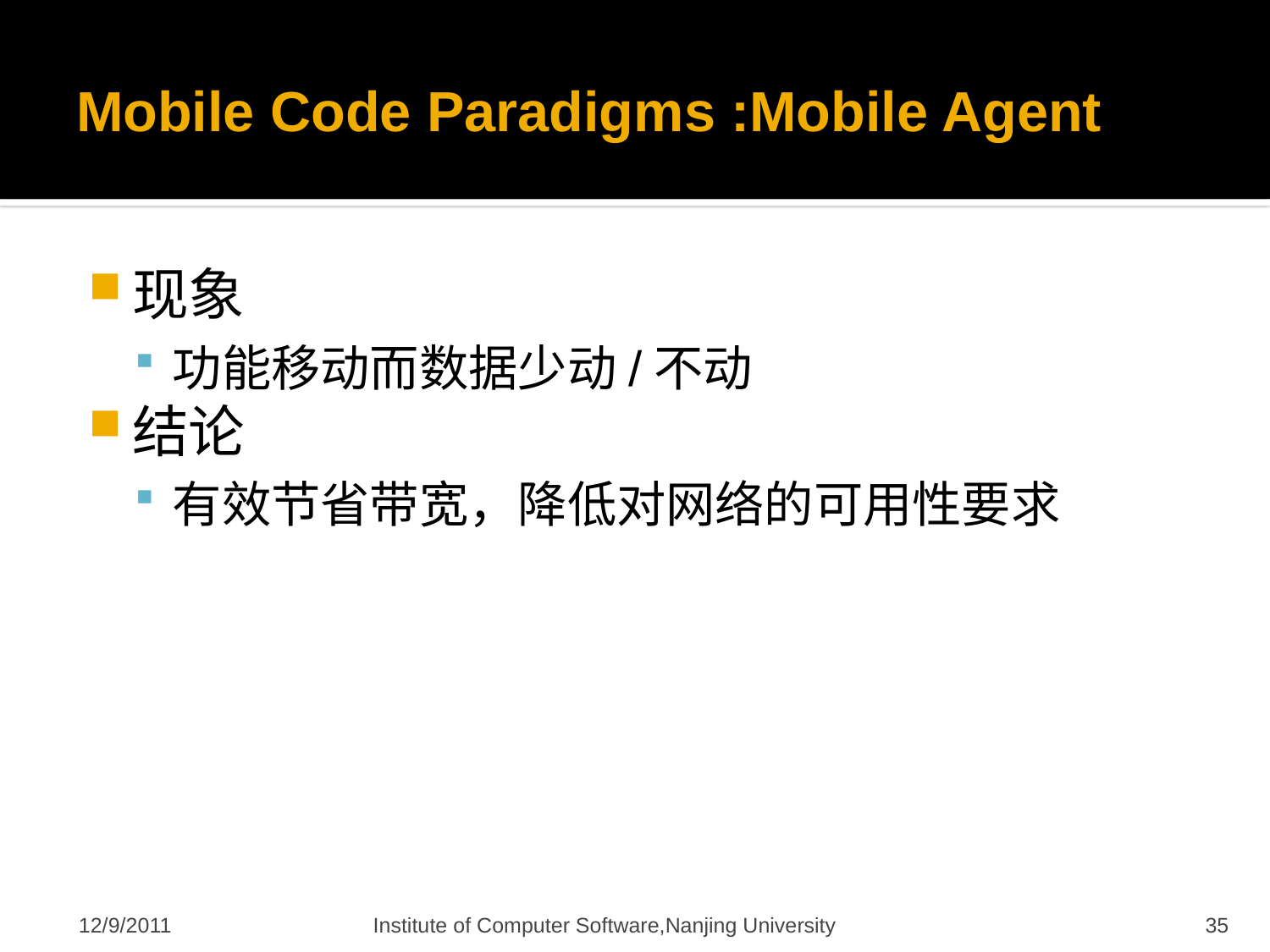

# Mobile Code Paradigms :Mobile Agent
现象
功能移动而数据少动/不动
结论
有效节省带宽，降低对网络的可用性要求
12/9/2011
Institute of Computer Software,Nanjing University
35